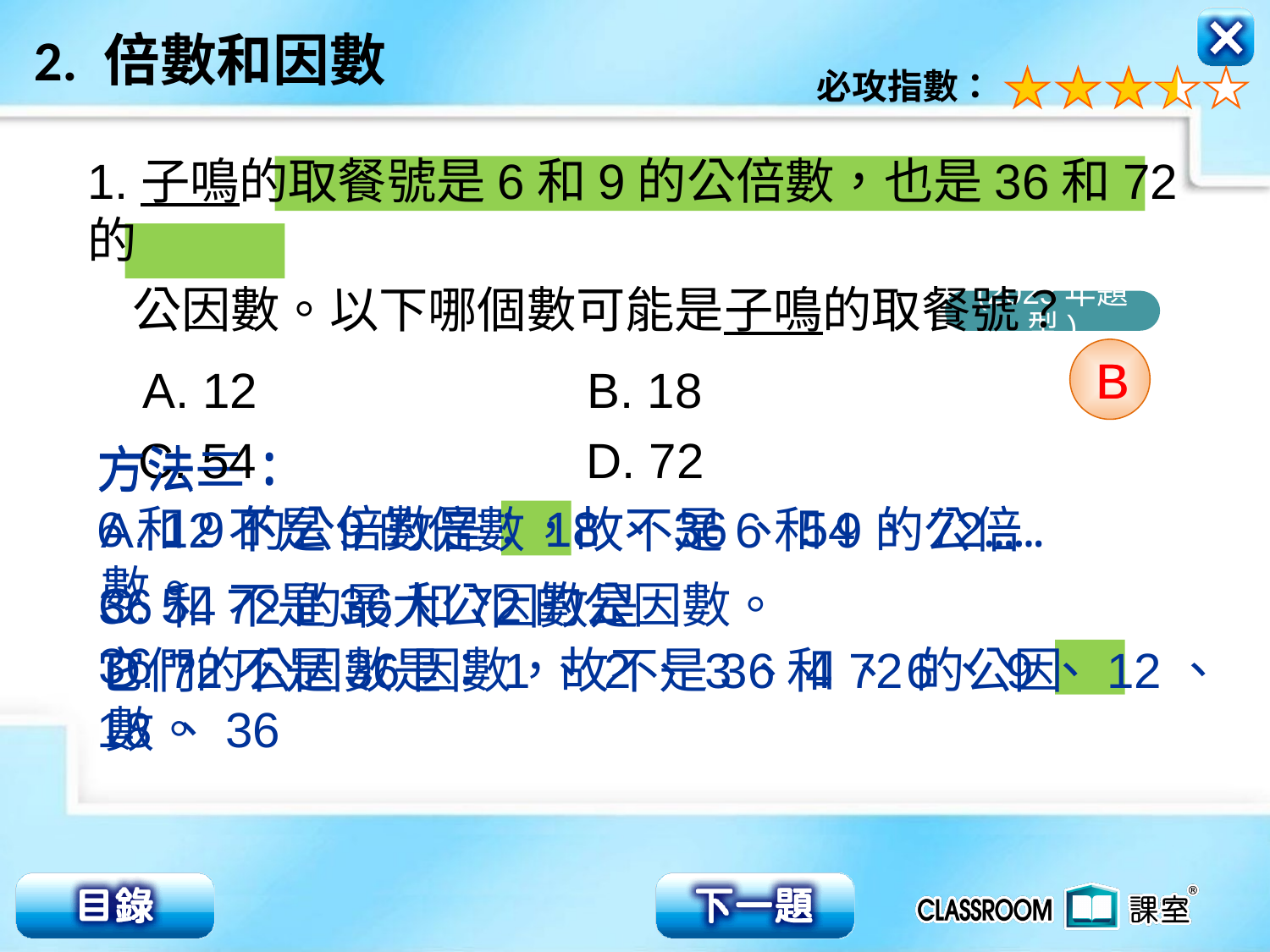

1.子鳴的取餐號是6和9的公倍數，也是36和72的
   公因數。以下哪個數可能是子鳴的取餐號？
    A. 12                        B. 18
    C. 54                        D. 72

(2023年題型)

B
B
方法二：
方法一：
6和9的公倍數是：18、36、54、72……
A. 12不是9的倍數，故不是6和9的公倍數。

C. 54不是36和72的公因數。
36和72的最大公因數是36，
它們的公因數是：1、2、3、4、6、9、12、18、36
D. 72不是36因數，故不是36和72的公因數。